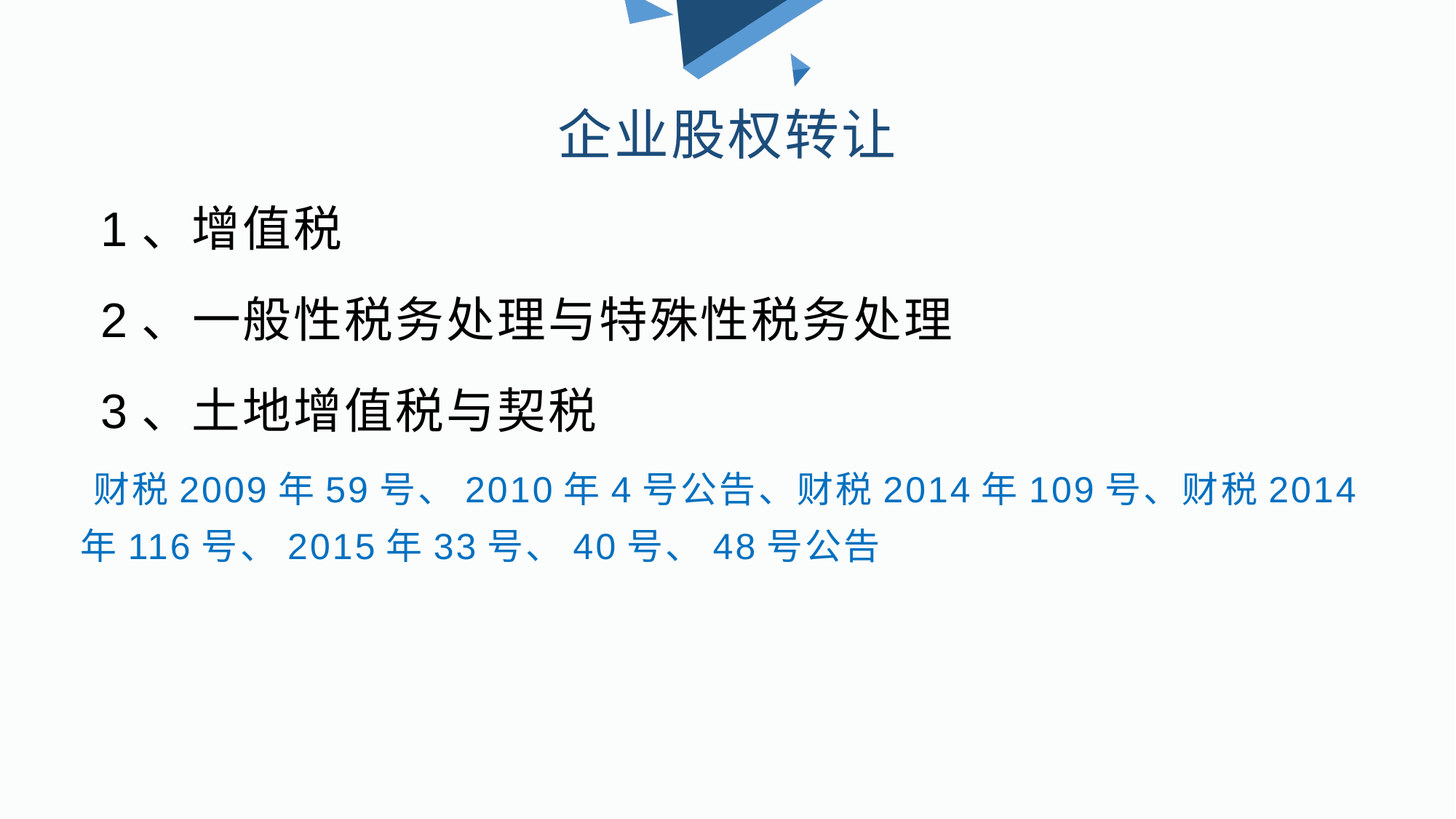

企业股权转让
   1、增值税
   2、一般性税务处理与特殊性税务处理
   3、土地增值税与契税
   财税2009年59号、2010年4号公告、财税2014年109号、财税2014年116号、2015年33号、40号、48号公告
39